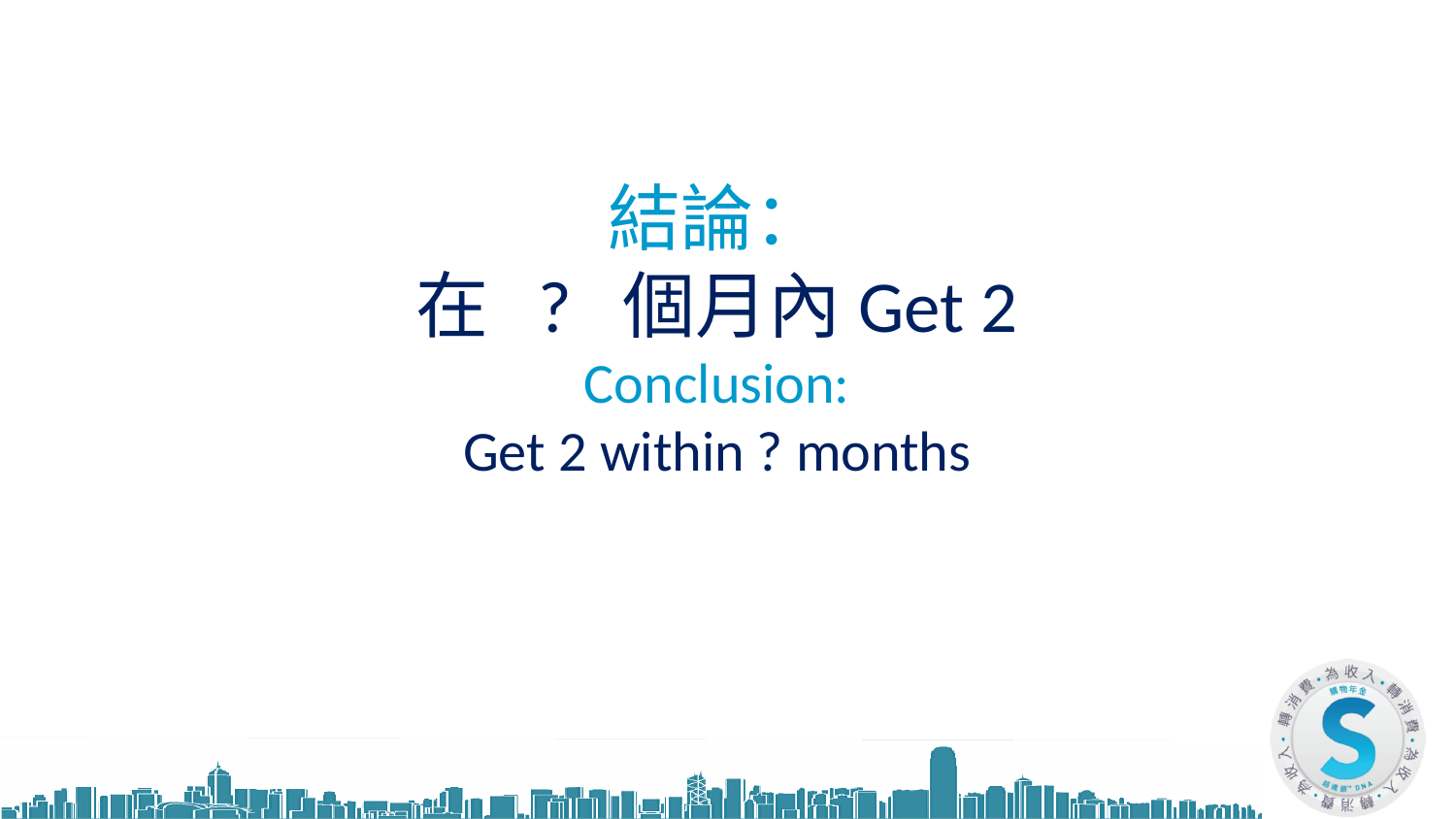

結論：
在  ?  個月內Get 2
Conclusion:
Get 2 within ? months